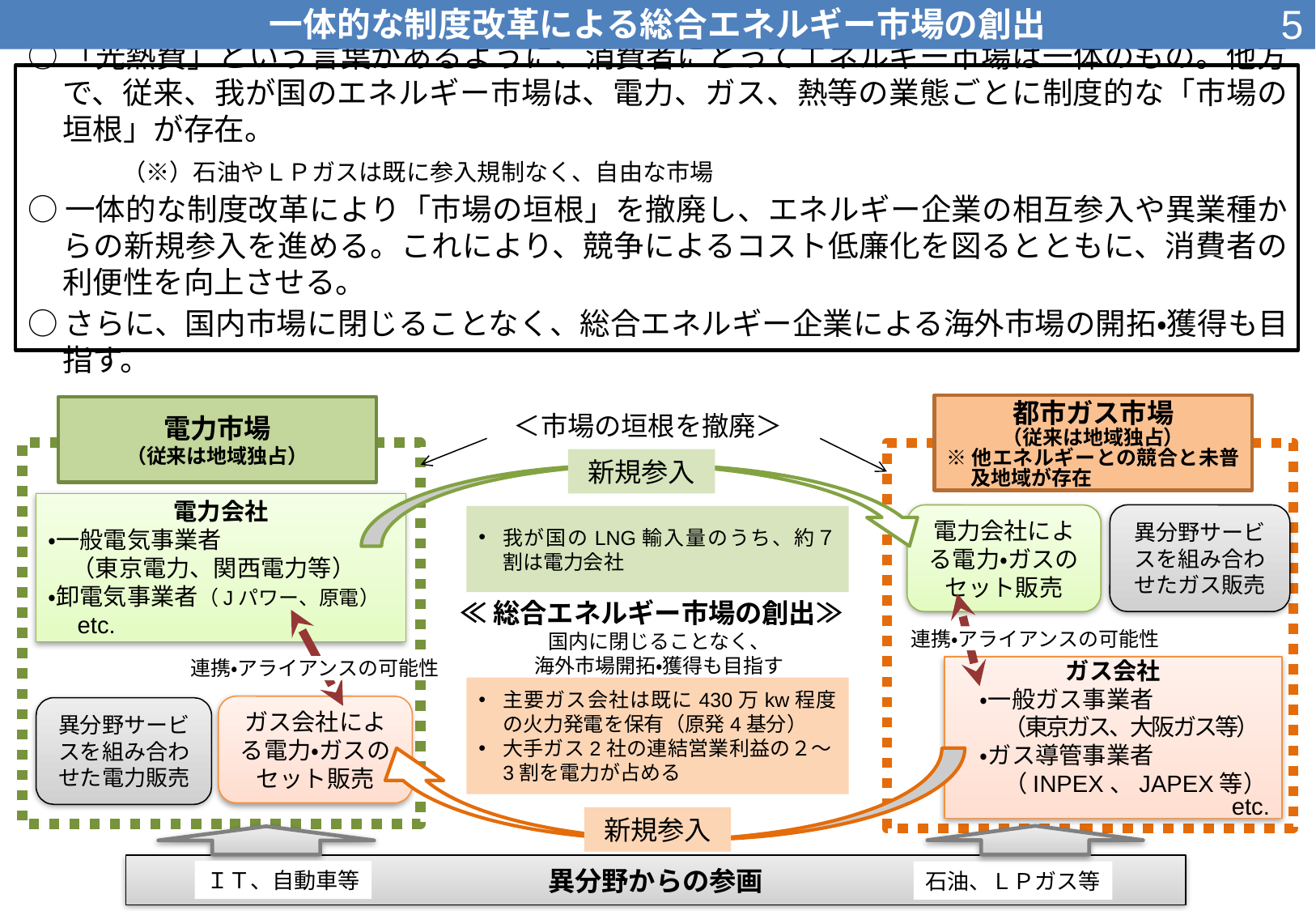

5

一体的な制度改革による総合エネルギー市場の創出
5
○ 「光熱費」という言葉があるように、消費者にとってエネルギー市場は一体のもの。他方で、従来、我が国のエネルギー市場は、電力、ガス、熱等の業態ごとに制度的な「市場の垣根」が存在。
　　　　（※）石油やＬＰガスは既に参入規制なく、自由な市場
○ 一体的な制度改革により「市場の垣根」を撤廃し、エネルギー企業の相互参入や異業種からの新規参入を進める。これにより、競争によるコスト低廉化を図るとともに、消費者の利便性を向上させる。
○ さらに、国内市場に閉じることなく、総合エネルギー企業による海外市場の開拓・獲得も目指す。

都市ガス市場
（従来は地域独占）
※他エネルギーとの競合と未普及地域が存在
電力市場
（従来は地域独占）
＜市場の垣根を撤廃＞

新規参入
電力会社
・一般電気事業者
　（東京電力、関西電力等）
・卸電気事業者（Jパワー、原電）
　etc.

異分野サービスを組み合わせたガス販売
電力会社による電力・ガスのセット販売
我が国のLNG輸入量のうち、約７割は電力会社
≪総合エネルギー市場の創出≫
連携・アライアンスの可能性
国内に閉じることなく、
海外市場開拓・獲得も目指す
連携・アライアンスの可能性
ガス会社
　・一般ガス事業者
　　（東京ガス、大阪ガス等）
　・ガス導管事業者
　　（INPEX、JAPEX等）
　etc.
主要ガス会社は既に430万kw程度の火力発電を保有（原発4基分）
大手ガス2社の連結営業利益の２～3割を電力が占める
ガス会社による電力・ガスのセット販売
異分野サービスを組み合わせた電力販売
新規参入

異分野からの参画
ＩＴ、自動車等
石油、ＬＰガス等